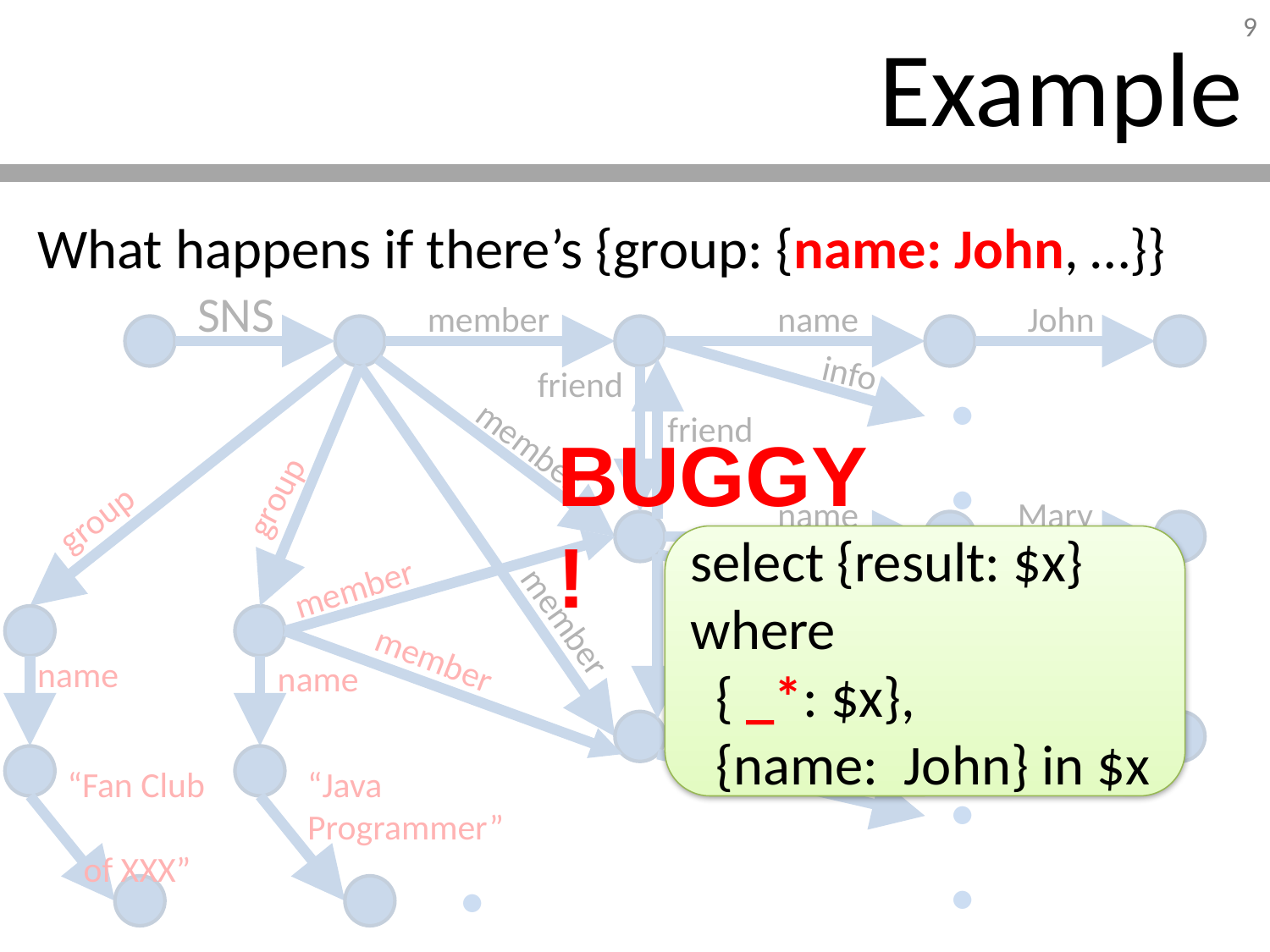

# Example
What happens if there’s {group: {name: John, …}}
SNS

member
name
John

info
friend
・・・
friend
BUGGY!
member
group
name
Mary
group

select {result: $x}
where
  { _*: $x},
  {name:  John} in $x
info
member
・・・
member

friend
member
name
name
name
John

info
“Fan Club
  of XXX”
“Java Programmer”
・・・
・・・